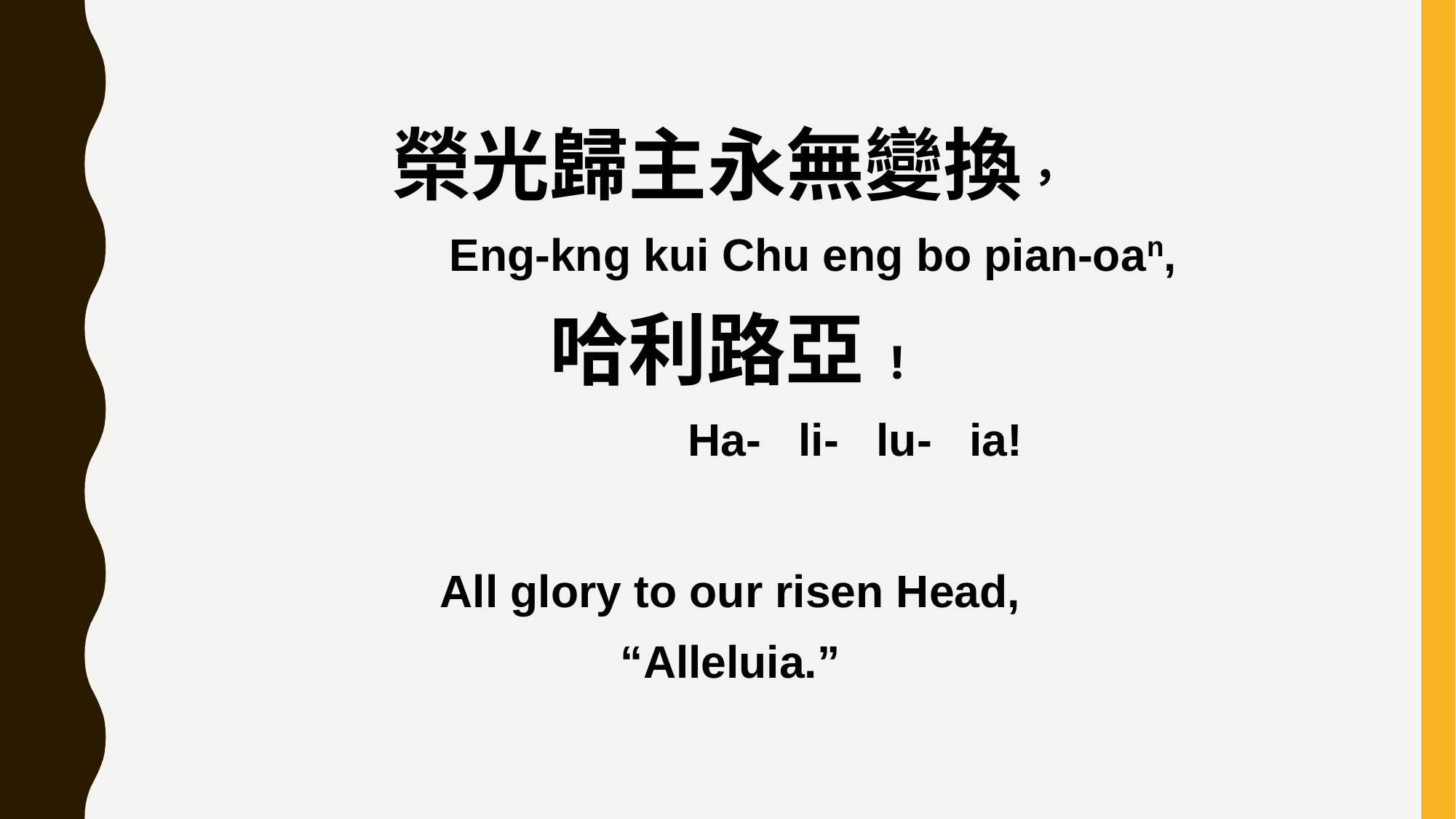

榮光歸主永無變換，
                    Eng-kng kui Chu eng bo pian-oan,
哈利路亞!
                                       Ha-   li-   lu-   ia!

All glory to our risen Head,
“Alleluia.”